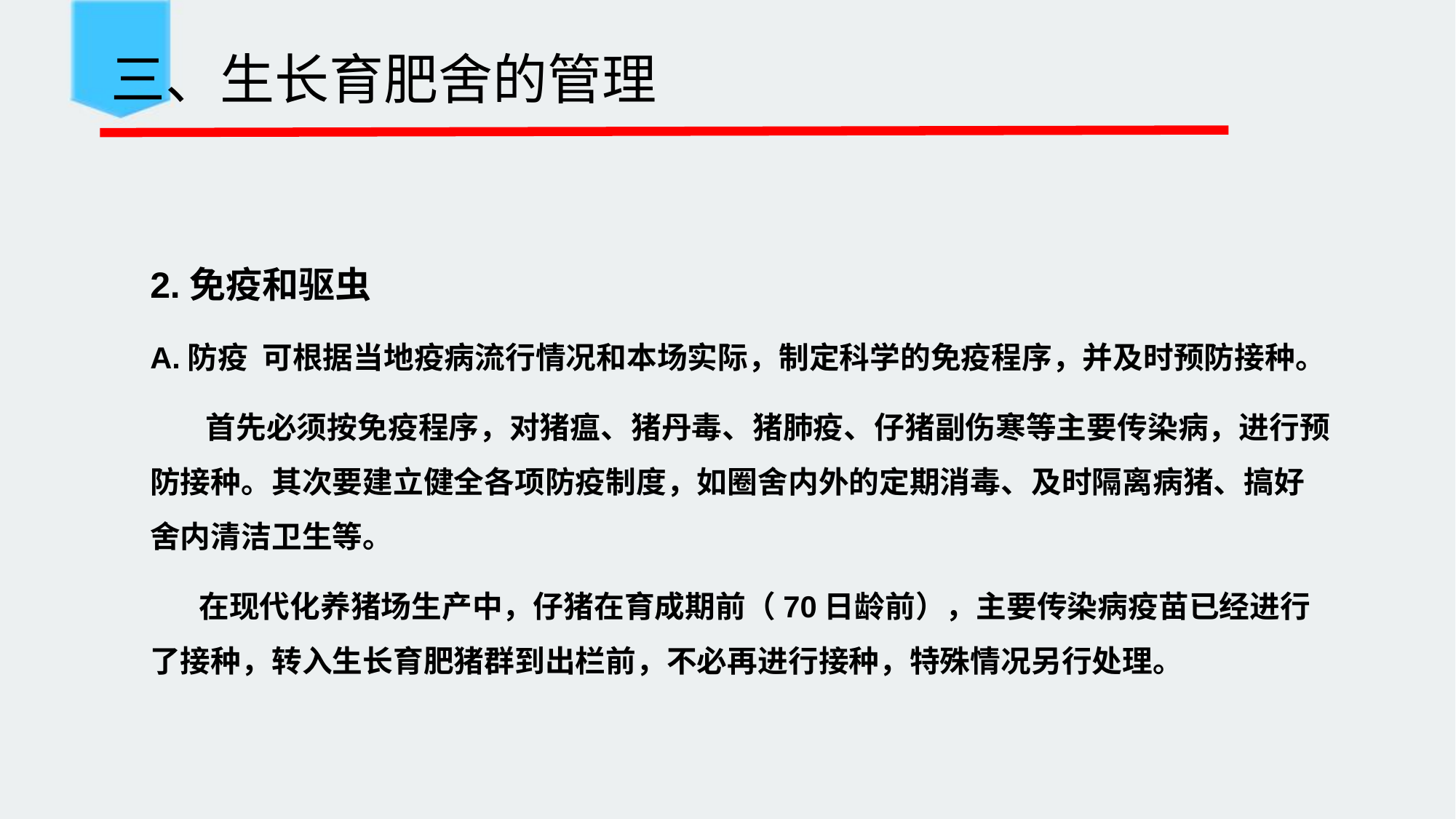

三、生长育肥舍的管理
2.免疫和驱虫
A.防疫  可根据当地疫病流行情况和本场实际，制定科学的免疫程序，并及时预防接种。
       首先必须按免疫程序，对猪瘟、猪丹毒、猪肺疫、仔猪副伤寒等主要传染病，进行预防接种。其次要建立健全各项防疫制度，如圈舍内外的定期消毒、及时隔离病猪、搞好舍内清洁卫生等。
      在现代化养猪场生产中，仔猪在育成期前（70日龄前），主要传染病疫苗已经进行了接种，转入生长育肥猪群到出栏前，不必再进行接种，特殊情况另行处理。